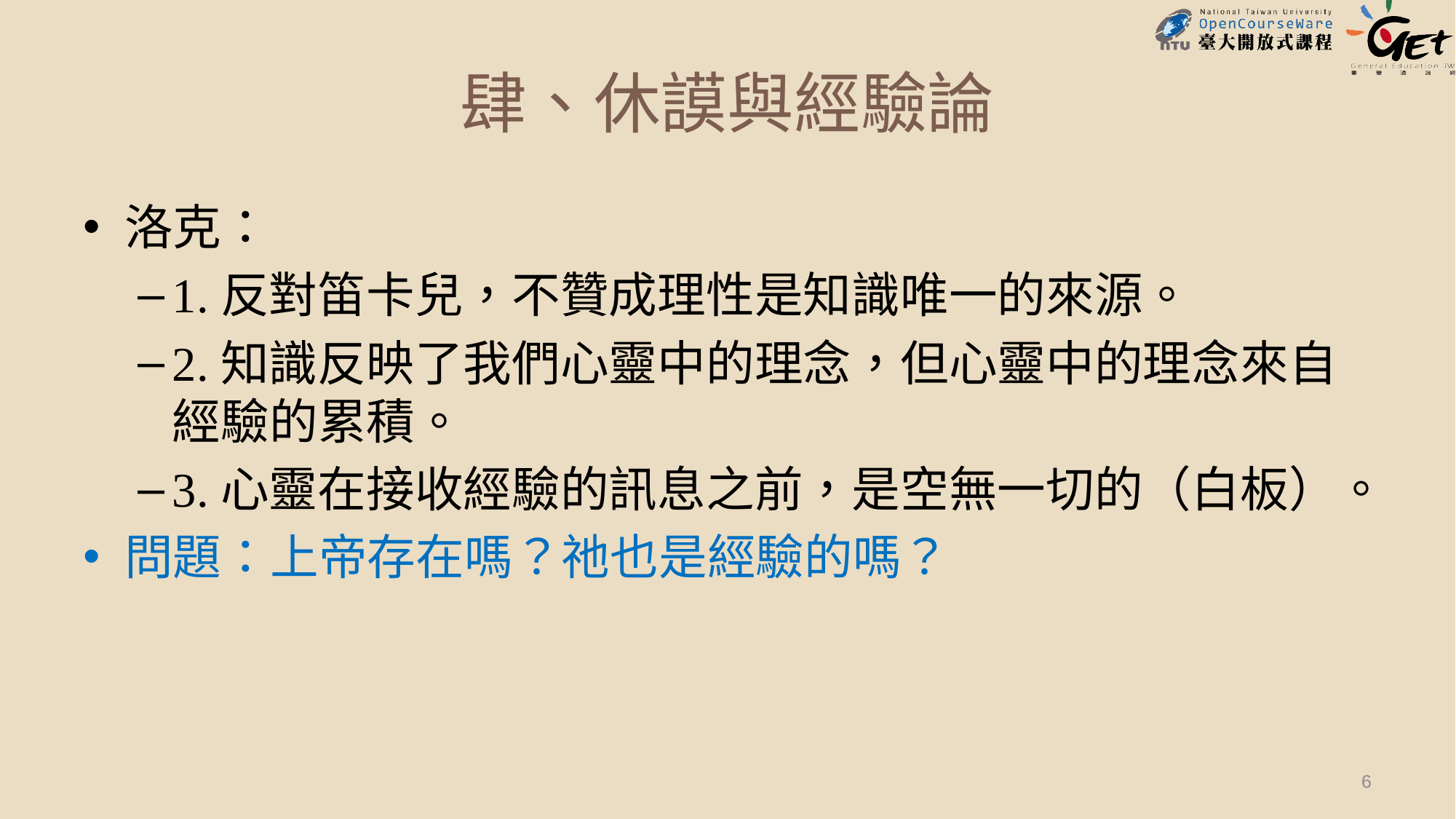

# 肆、休謨與經驗論
洛克：
1.反對笛卡兒，不贊成理性是知識唯一的來源。
2.知識反映了我們心靈中的理念，但心靈中的理念來自經驗的累積。
3.心靈在接收經驗的訊息之前，是空無一切的（白板）。
問題：上帝存在嗎？祂也是經驗的嗎？
6